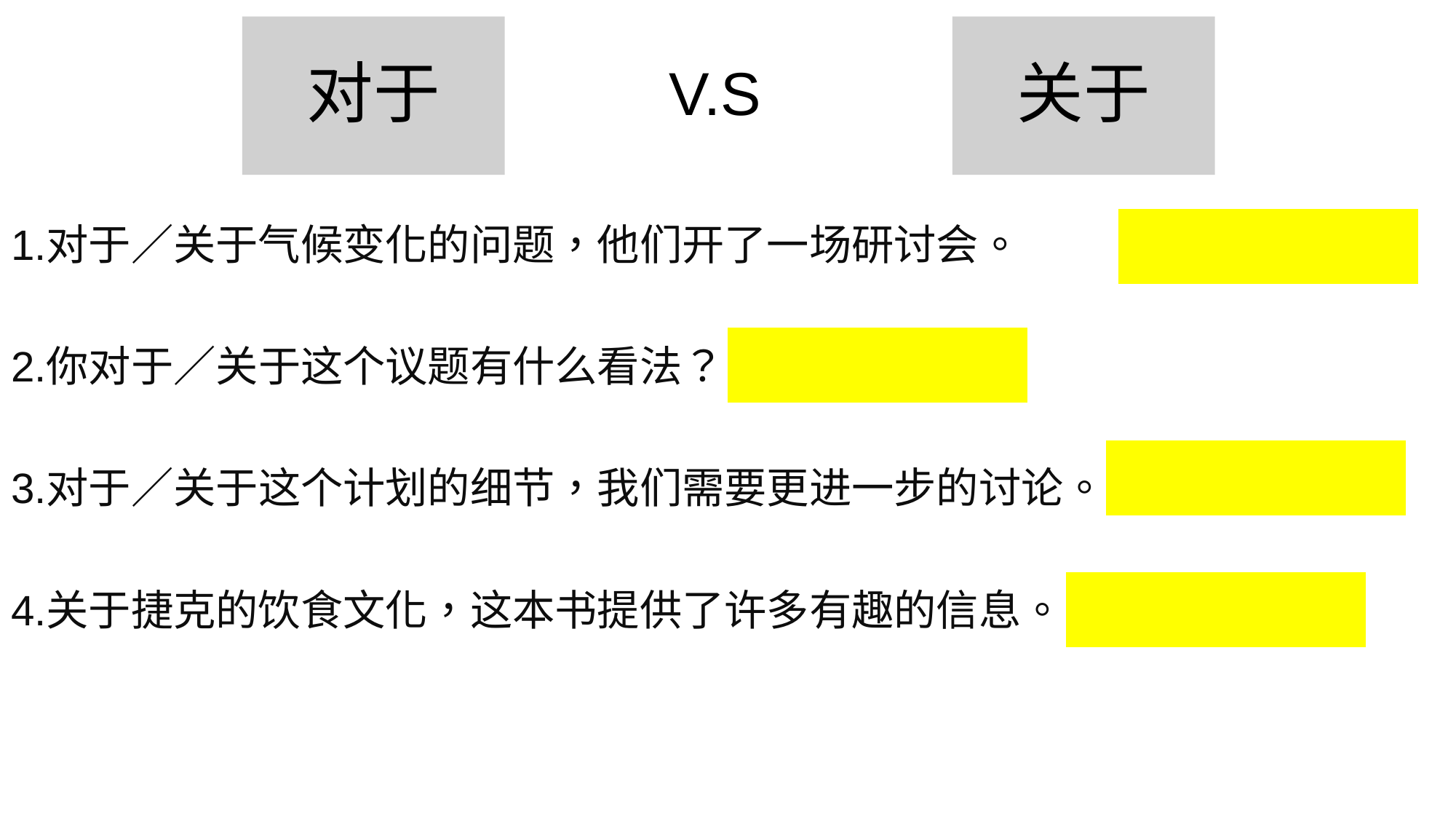

对于
V.S
关于
#

对于／关于气候变化的问题，他们开了一场研讨会。         （答案：关于）

你对于／关于这个议题有什么看法？（答案：关于）

对于／关于这个计划的细节，我们需要更进一步的讨论。（答案：对于）

关于捷克的饮食文化，这本书提供了许多有趣的信息。（答案：关于）